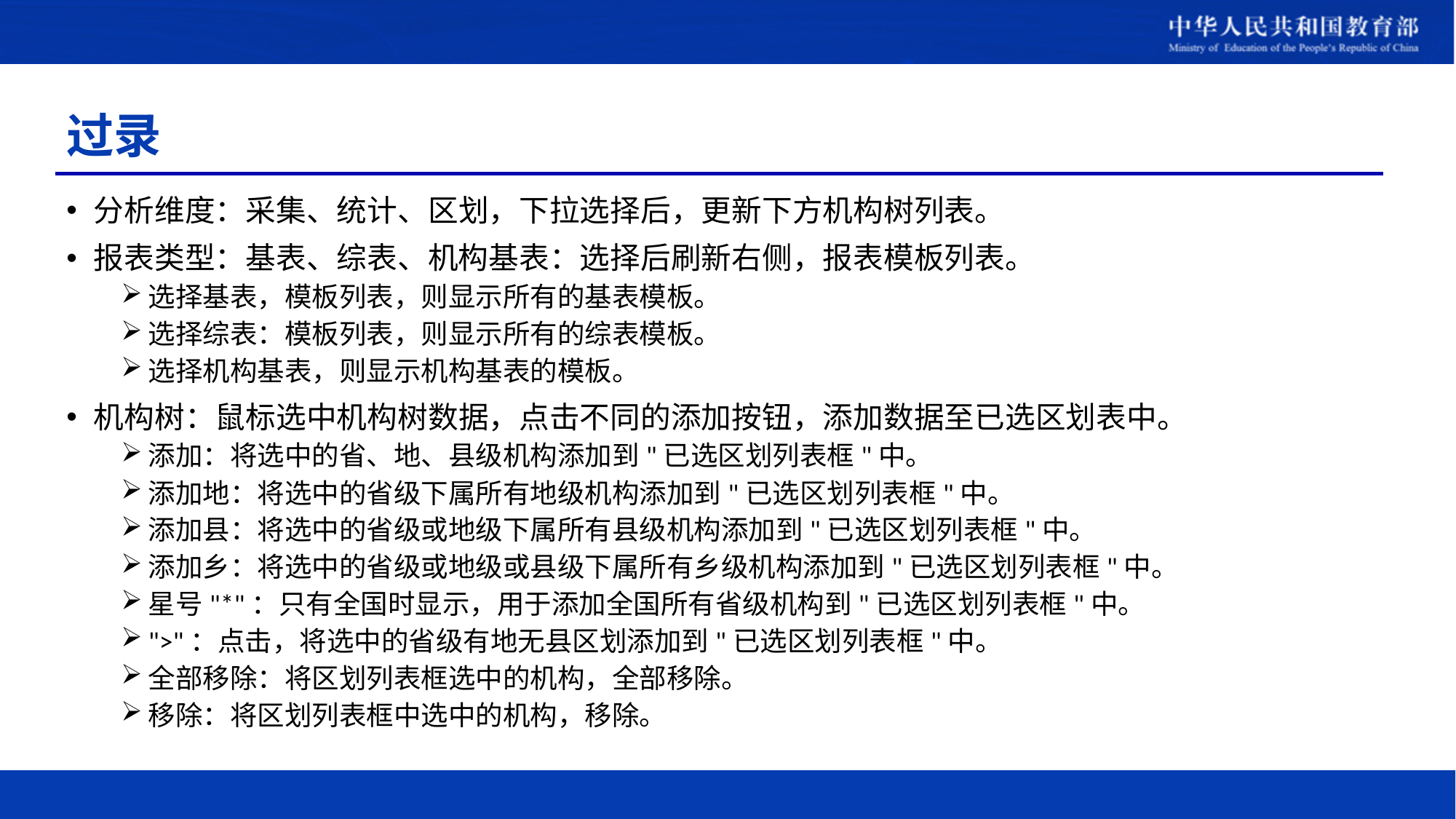

# 过录
分析维度：采集、统计、区划，下拉选择后，更新下方机构树列表。
报表类型：基表、综表、机构基表：选择后刷新右侧，报表模板列表。
选择基表，模板列表，则显示所有的基表模板。
选择综表：模板列表，则显示所有的综表模板。
选择机构基表，则显示机构基表的模板。
机构树：鼠标选中机构树数据，点击不同的添加按钮，添加数据至已选区划表中。
添加：将选中的省、地、县级机构添加到"已选区划列表框"中。
添加地：将选中的省级下属所有地级机构添加到"已选区划列表框"中。
添加县：将选中的省级或地级下属所有县级机构添加到"已选区划列表框"中。
添加乡：将选中的省级或地级或县级下属所有乡级机构添加到"已选区划列表框"中。
星号"*"：只有全国时显示，用于添加全国所有省级机构到"已选区划列表框"中。
">"：点击，将选中的省级有地无县区划添加到"已选区划列表框"中。
全部移除：将区划列表框选中的机构，全部移除。
移除：将区划列表框中选中的机构，移除。
150